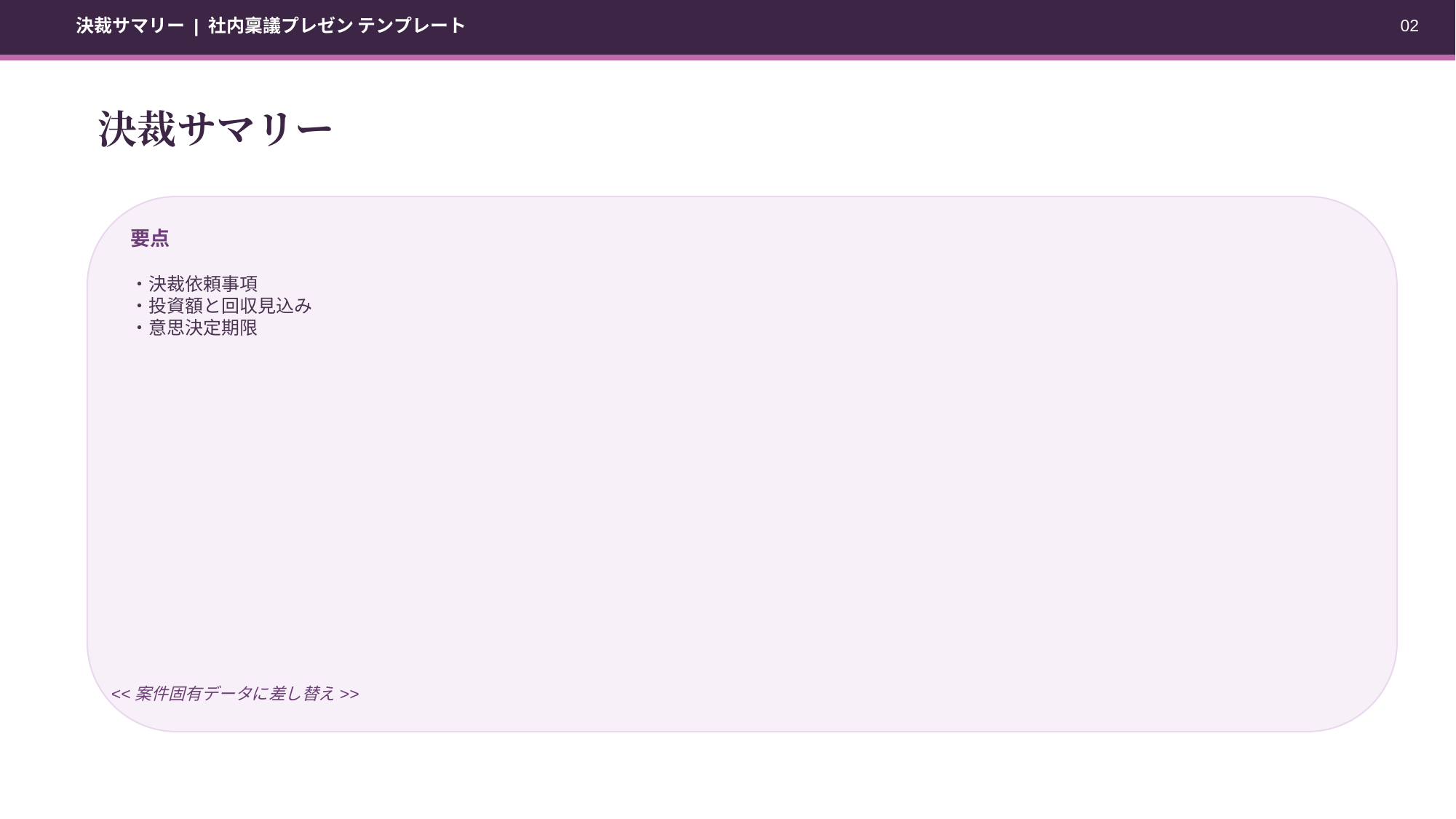

決裁サマリー | 社内稟議プレゼン テンプレート
02

決裁サマリー

要点
・決裁依頼事項
・投資額と回収見込み
・意思決定期限
<<案件固有データに差し替え>>